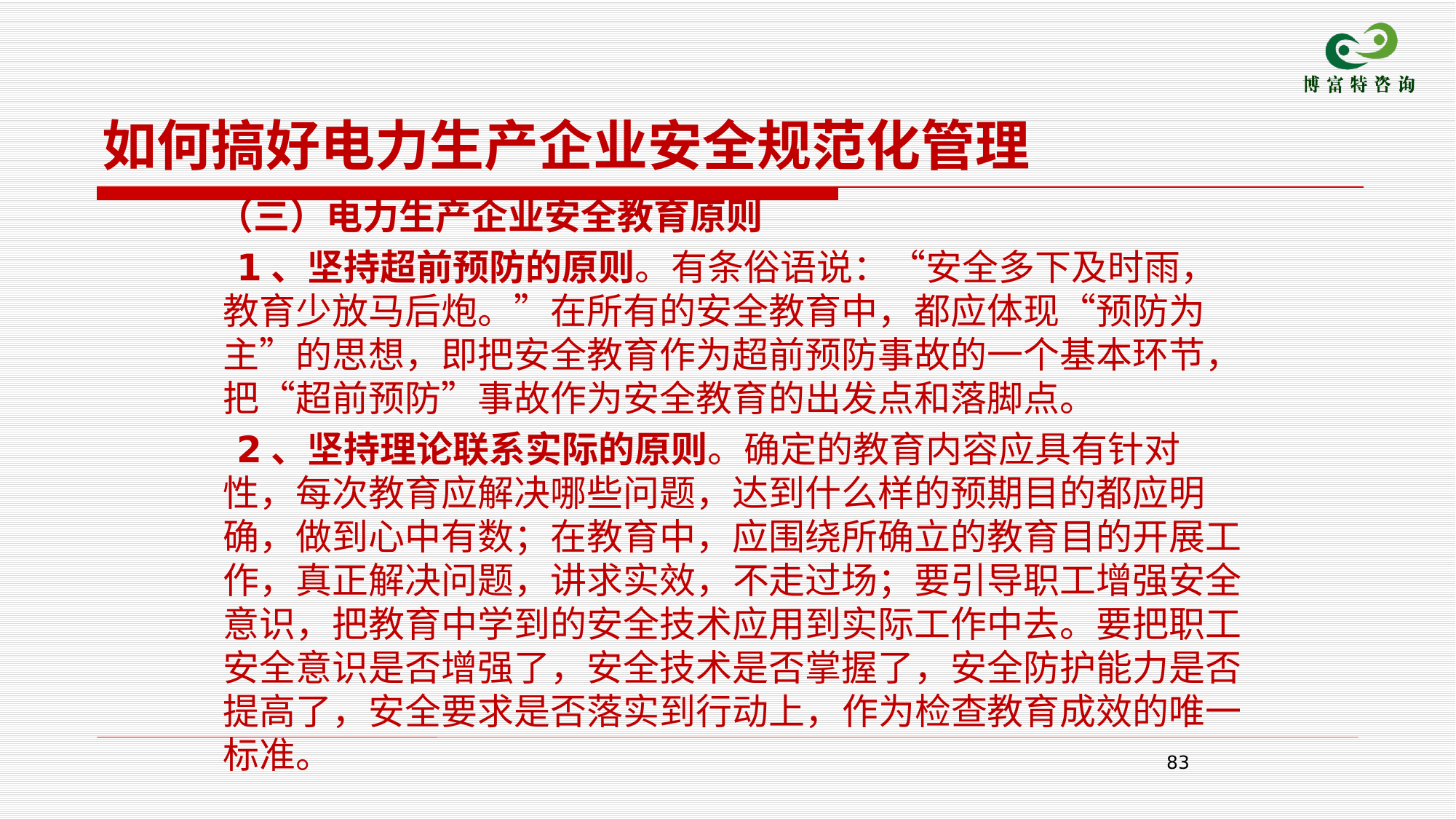

如何搞好电力生产企业安全规范化管理
     （三）电力生产企业安全教育原则
      1、坚持超前预防的原则。有条俗语说：“安全多下及时雨，教育少放马后炮。”在所有的安全教育中，都应体现“预防为主”的思想，即把安全教育作为超前预防事故的一个基本环节，把“超前预防”事故作为安全教育的出发点和落脚点。
      2、坚持理论联系实际的原则。确定的教育内容应具有针对性，每次教育应解决哪些问题，达到什么样的预期目的都应明确，做到心中有数；在教育中，应围绕所确立的教育目的开展工作，真正解决问题，讲求实效，不走过场；要引导职工增强安全意识，把教育中学到的安全技术应用到实际工作中去。要把职工安全意识是否增强了，安全技术是否掌握了，安全防护能力是否提高了，安全要求是否落实到行动上，作为检查教育成效的唯一标准。

83